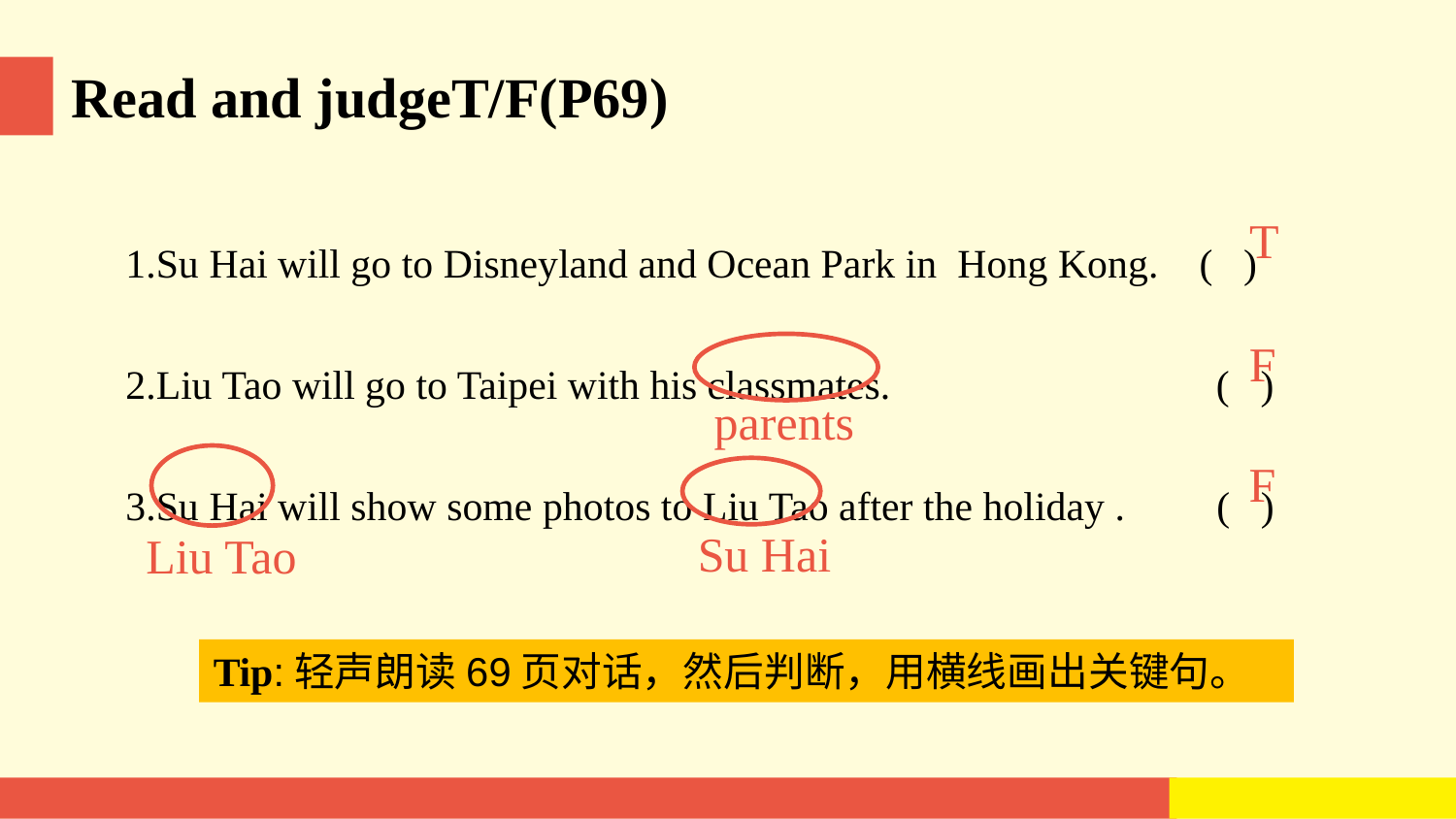

Read and judgeT/F(P69)
1.Su Hai will go to Disneyland and Ocean Park in  Hong Kong.    (   )
2.Liu Tao will go to Taipei with his classmates.                                (   )
3.Su Hai will show some photos to Liu Tao after the holiday .         (   )
T
F

parents

F

Su Hai
Liu Tao
Tip:轻声朗读69页对话，然后判断，用横线画出关键句。